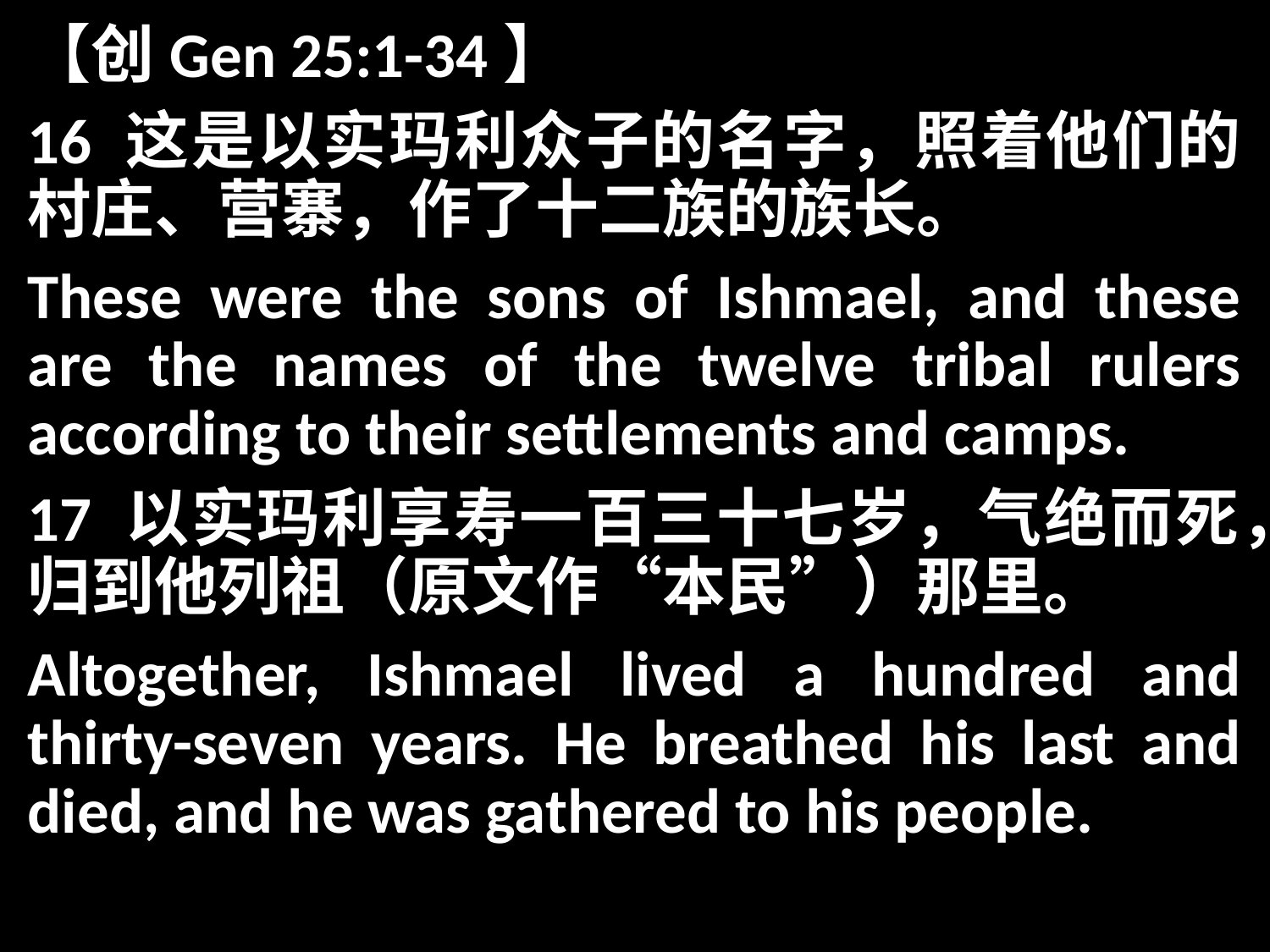

【创Gen 25:1-34】
16 这是以实玛利众子的名字，照着他们的村庄、营寨，作了十二族的族长。
These were the sons of Ishmael, and these are the names of the twelve tribal rulers according to their settlements and camps.
17 以实玛利享寿一百三十七岁，气绝而死，归到他列祖（原文作“本民”）那里。
Altogether, Ishmael lived a hundred and thirty-seven years. He breathed his last and died, and he was gathered to his people.